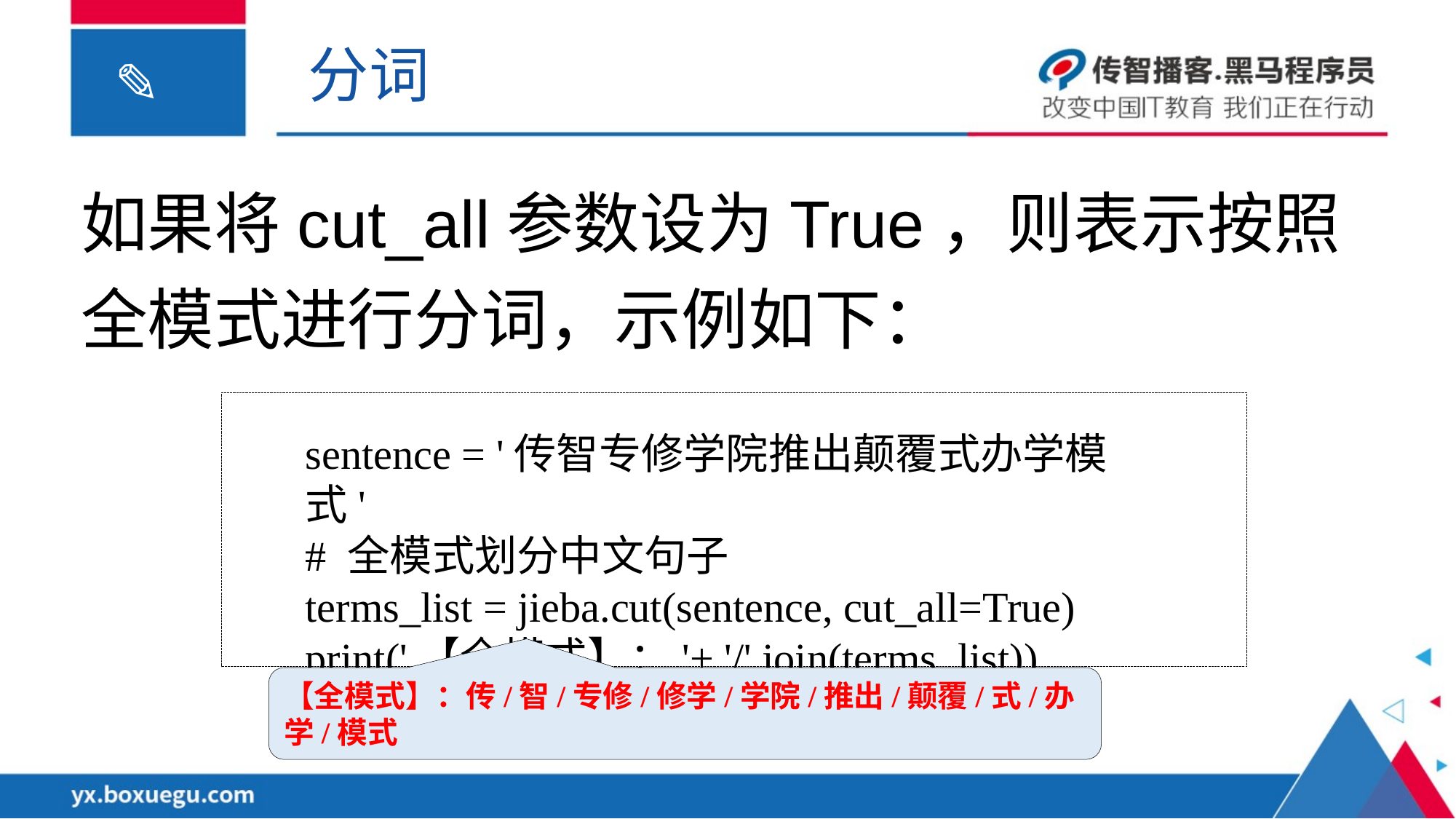

分词
如果将cut_all参数设为True，则表示按照全模式进行分词，示例如下：

sentence = '传智专修学院推出颠覆式办学模式'
# 全模式划分中文句子
terms_list = jieba.cut(sentence, cut_all=True)
print('【全模式】：'+ '/'.join(terms_list))
【全模式】：传/智/专修/修学/学院/推出/颠覆/式/办学/模式